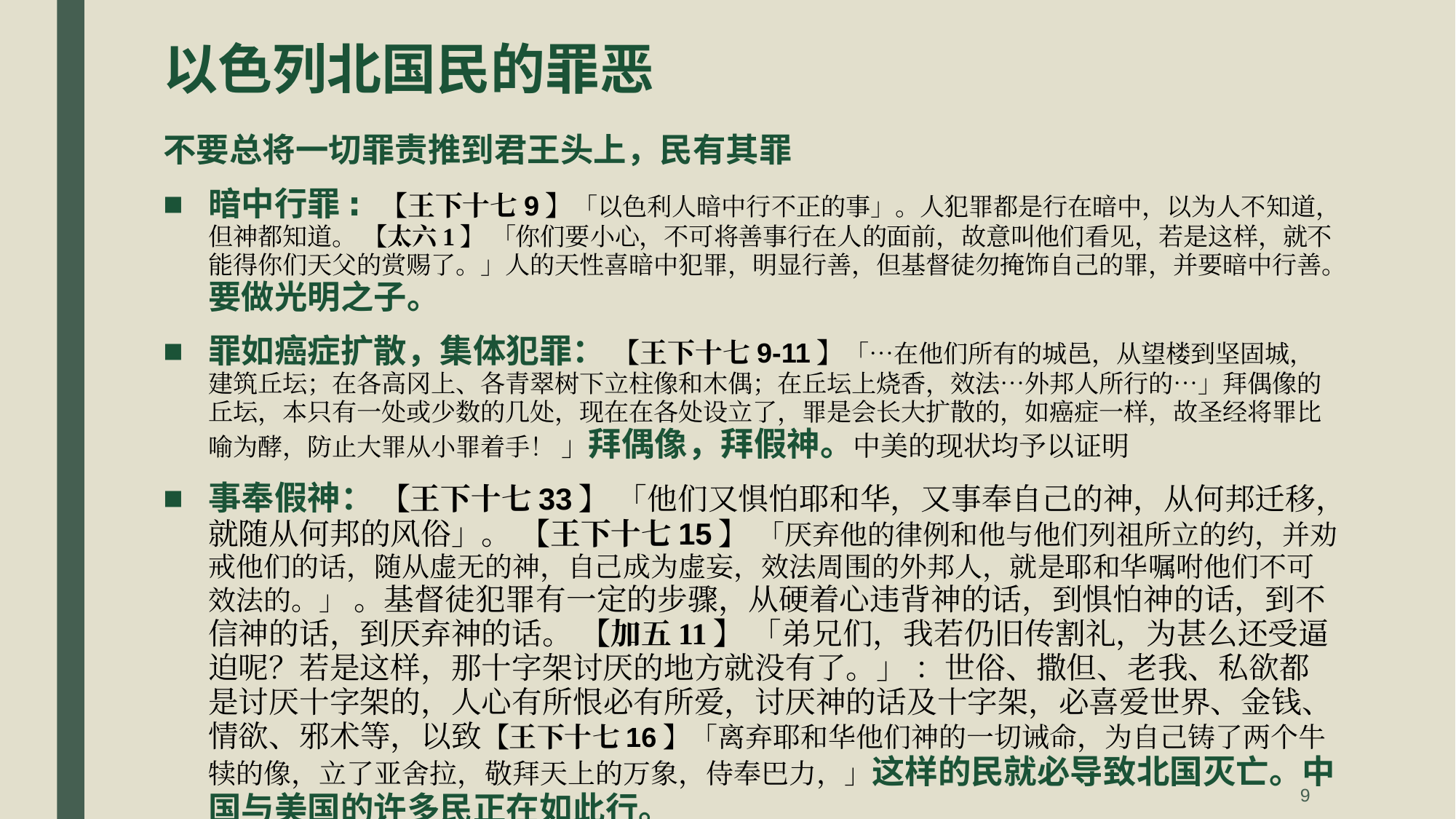

# 以色列北国民的罪恶
不要总将一切罪责推到君王头上，民有其罪
暗中行罪: 【王下十七9】「以色利人暗中行不正的事」。人犯罪都是行在暗中，以为人不知道，但神都知道。 【太六1】 「你们要小心，不可将善事行在人的面前，故意叫他们看见，若是这样，就不能得你们天父的赏赐了。」人的天性喜暗中犯罪，明显行善，但基督徒勿掩饰自己的罪，并要暗中行善。要做光明之子。
罪如癌症扩散，集体犯罪： 【王下十七9-11】「…在他们所有的城邑，从望楼到坚固城，建筑丘坛；在各高冈上、各青翠树下立柱像和木偶；在丘坛上烧香，效法…外邦人所行的…」拜偶像的丘坛，本只有一处或少数的几处，现在在各处设立了，罪是会长大扩散的，如癌症一样，故圣经将罪比喻为酵，防止大罪从小罪着手！ 」拜偶像，拜假神。中美的现状均予以证明
事奉假神： 【王下十七33】 「他们又惧怕耶和华，又事奉自己的神，从何邦迁移，就随从何邦的风俗」。 【王下十七15】 「厌弃他的律例和他与他们列祖所立的约，并劝戒他们的话，随从虚无的神，自己成为虚妄，效法周围的外邦人，就是耶和华嘱咐他们不可效法的。」 。基督徒犯罪有一定的步骤，从硬着心违背神的话，到惧怕神的话，到不信神的话，到厌弃神的话。 【加五11】 「弟兄们，我若仍旧传割礼，为甚么还受逼迫呢？若是这样，那十字架讨厌的地方就没有了。」 ：世俗、撒但、老我、私欲都是讨厌十字架的，人心有所恨必有所爱，讨厌神的话及十字架，必喜爱世界、金钱、情欲、邪术等，以致【王下十七16】「离弃耶和华他们神的一切诫命，为自己铸了两个牛犊的像，立了亚舍拉，敬拜天上的万象，侍奉巴力，」这样的民就必导致北国灭亡。中国与美国的许多民正在如此行。

9